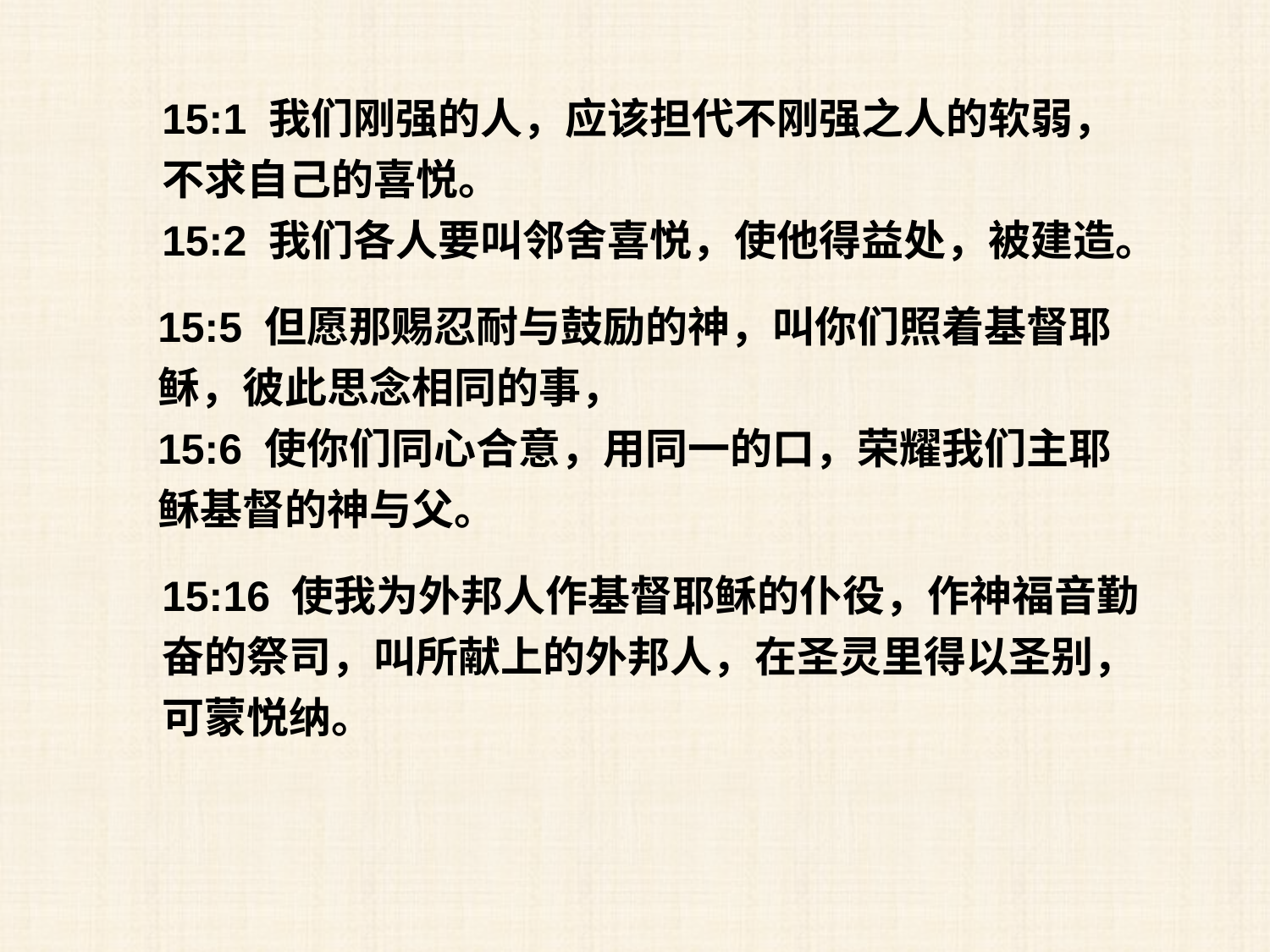

15:1 我们刚强的人，应该担代不刚强之人的软弱，不求自己的喜悦。
15:2 我们各人要叫邻舍喜悦，使他得益处，被建造。
15:5 但愿那赐忍耐与鼓励的神，叫你们照着基督耶稣，彼此思念相同的事，
15:6 使你们同心合意，用同一的口，荣耀我们主耶稣基督的神与父。
15:16 使我为外邦人作基督耶稣的仆役，作神福音勤奋的祭司，叫所献上的外邦人，在圣灵里得以圣别，可蒙悦纳。